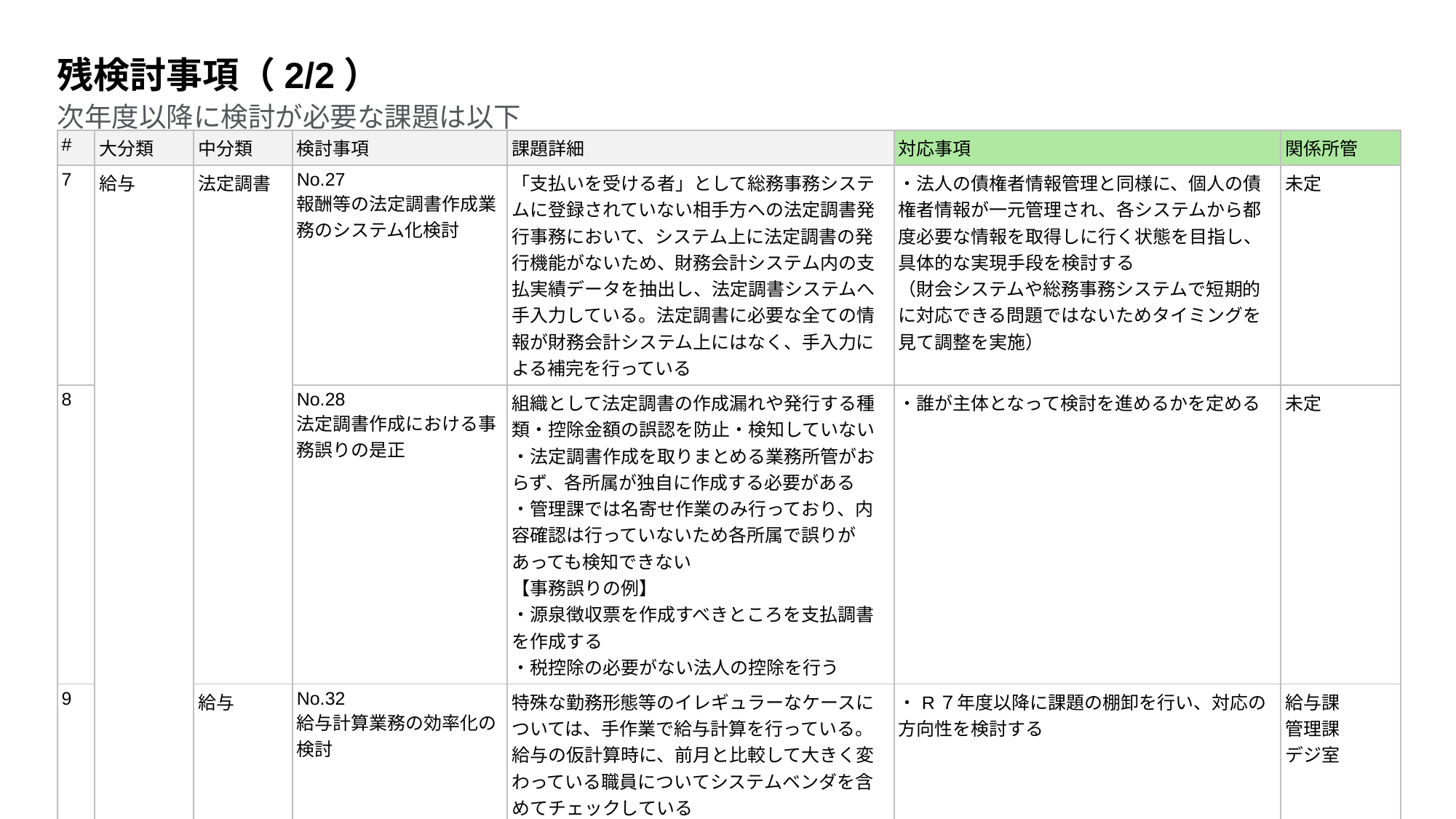

残検討事項（2/2）
# 次年度以降に検討が必要な課題は以下
| # | 大分類 | 中分類 | 検討事項 | 課題詳細 | 対応事項 | 関係所管 |
| --- | --- | --- | --- | --- | --- | --- |
| 7 | 給与 | 法定調書 | No.27 報酬等の法定調書作成業務のシステム化検討 | 「支払いを受ける者」として総務事務システムに登録されていない相手方への法定調書発行事務において、システム上に法定調書の発行機能がないため、財務会計システム内の支払実績データを抽出し、法定調書システムへ手入力している。法定調書に必要な全ての情報が財務会計システム上にはなく、手入力による補完を行っている | ・法人の債権者情報管理と同様に、個人の債権者情報が一元管理され、各システムから都度必要な情報を取得しに行く状態を目指し、具体的な実現手段を検討する （財会システムや総務事務システムで短期的に対応できる問題ではないためタイミングを見て調整を実施） | 未定 |
| 8 |  |  | No.28 法定調書作成における事務誤りの是正 | 組織として法定調書の作成漏れや発行する種類・控除金額の誤認を防止・検知していない ・法定調書作成を取りまとめる業務所管がおらず、各所属が独自に作成する必要がある ・管理課では名寄せ作業のみ行っており、内容確認は行っていないため各所属で誤りがあっても検知できない 【事務誤りの例】 ・源泉徴収票を作成すべきところを支払調書を作成する ・税控除の必要がない法人の控除を行う | ・誰が主体となって検討を進めるかを定める | 未定 |
| 9 |  | 給与 | No.32 給与計算業務の効率化の検討 | 特殊な勤務形態等のイレギュラーなケースについては、手作業で給与計算を行っている。 給与の仮計算時に、前月と比較して大きく変わっている職員についてシステムベンダを含めてチェックしている | ・R７年度以降に課題の棚卸を行い、対応の方向性を検討する | 給与課 管理課 デジ室 |
| 10 |  |  | No.33 予算要求資料作成業務の全体最適化の検討 | 給与課の予算要求資料作成作業に工数がかかっている |  |  |
52